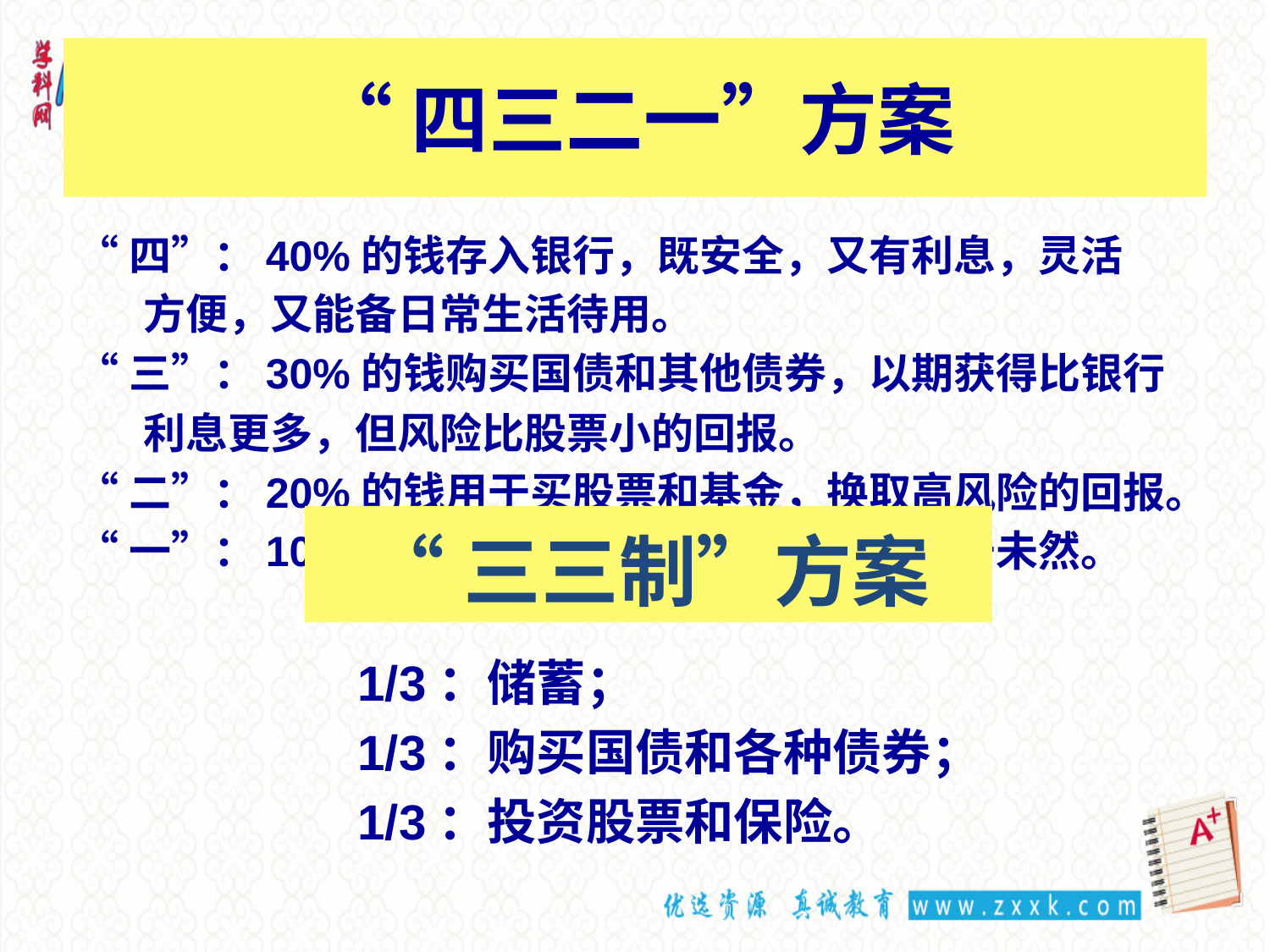

# “四三二一”方案
“四”：40%的钱存入银行，既安全，又有利息，灵活
      方便，又能备日常生活待用。
“三”：30%的钱购买国债和其他债券，以期获得比银行
      利息更多，但风险比股票小的回报。
“二”：20%的钱用于买股票和基金，换取高风险的回报。
“一”：10%的钱用于参加各种保险，以防范于未然。
“三三制”方案
1/3：储蓄；
1/3：购买国债和各种债券；
1/3：投资股票和保险。